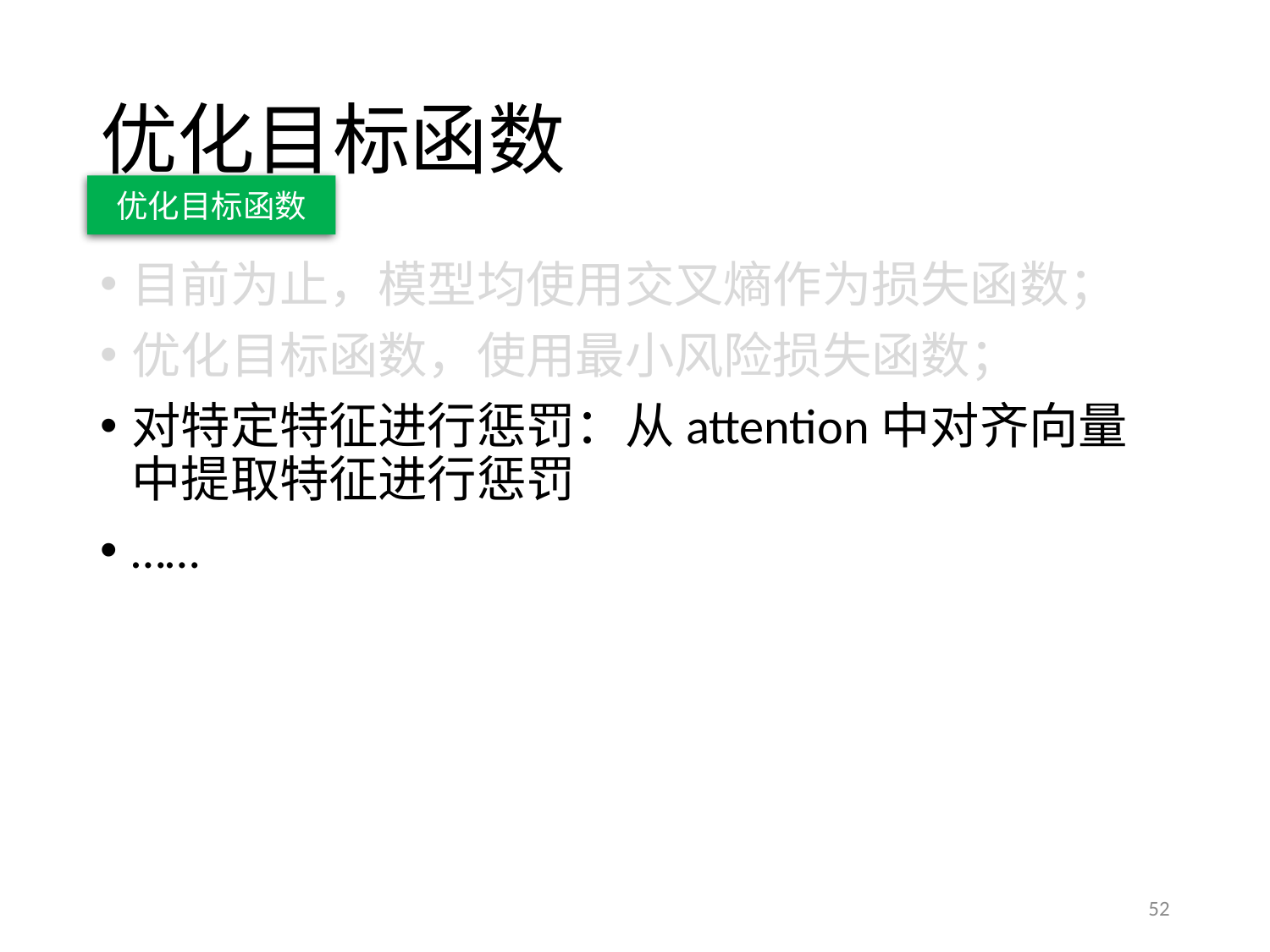

# 优化目标函数
优化目标函数
目前为止，模型均使用交叉熵作为损失函数；
优化目标函数，使用最小风险损失函数；
对特定特征进行惩罚：从attention中对齐向量中提取特征进行惩罚
……
52